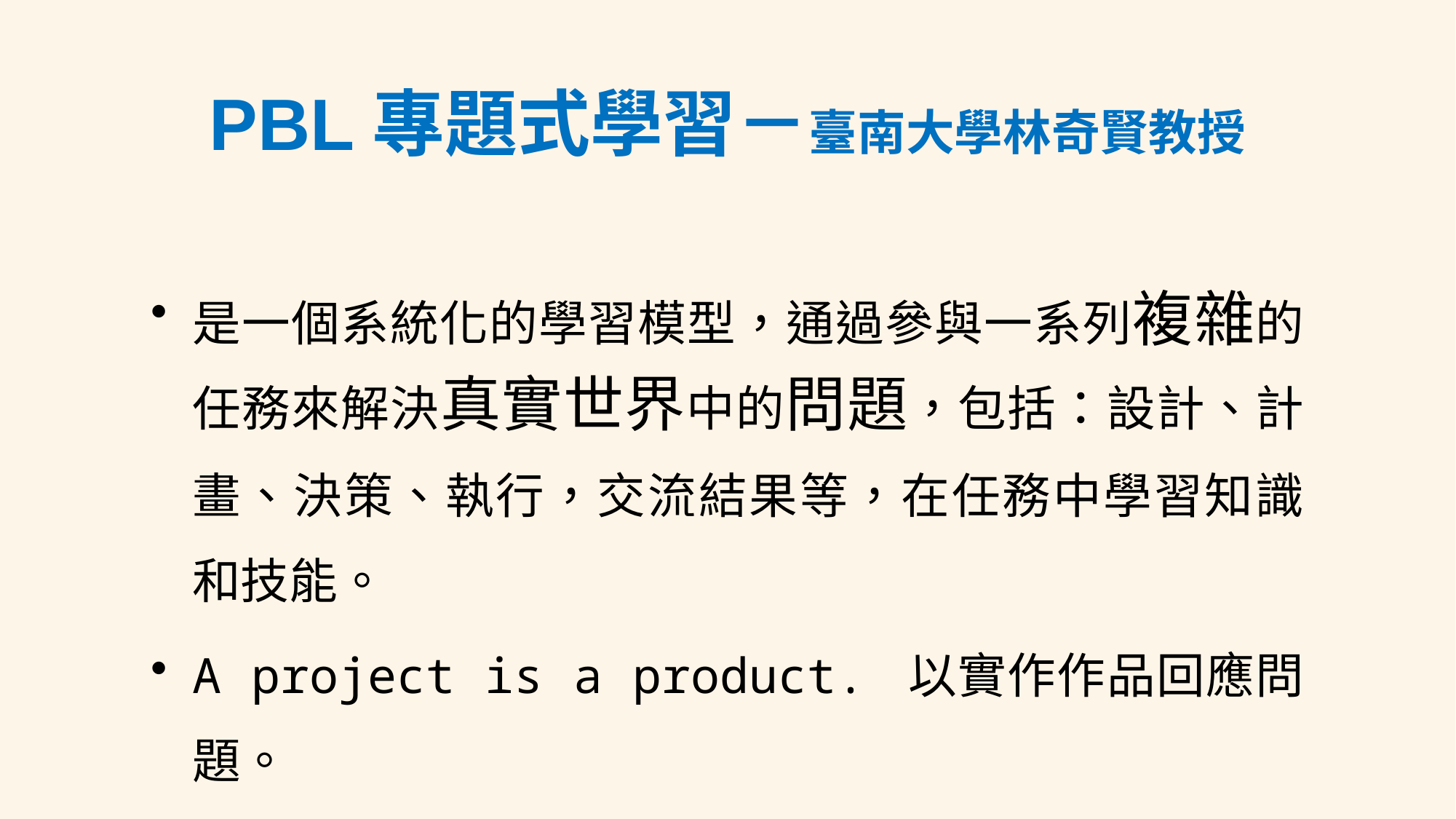

PBL專題式學習－臺南大學林奇賢教授
是一個系統化的學習模型，通過參與一系列複雜的任務來解決真實世界中的問題，包括：設計、計畫、決策、執行，交流結果等，在任務中學習知識和技能。
A project is a product. 以實作作品回應問題。
23